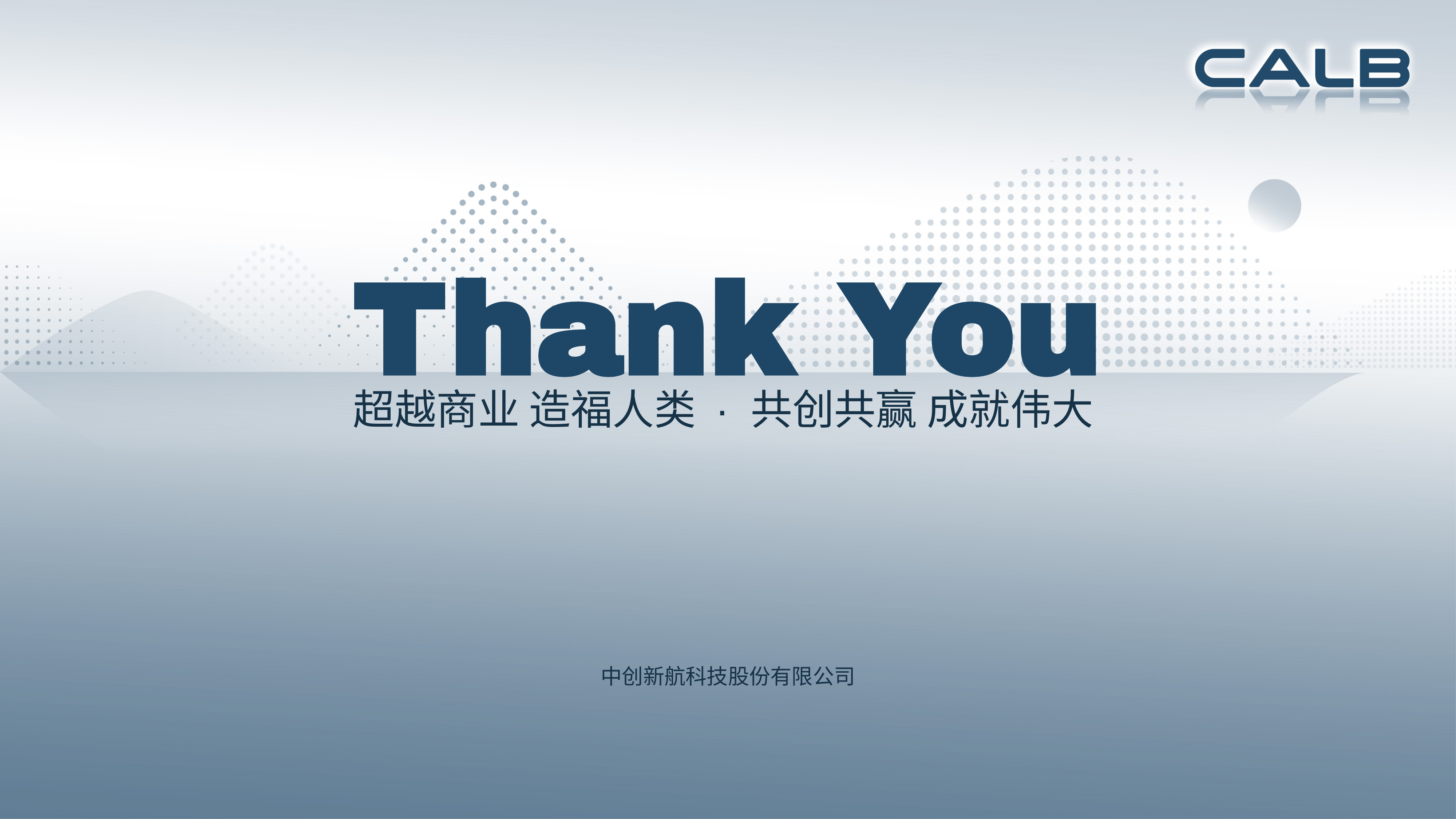

Thank You
超越商业 造福人类 · 共创共赢 成就伟大
中创新航科技股份有限公司
配色